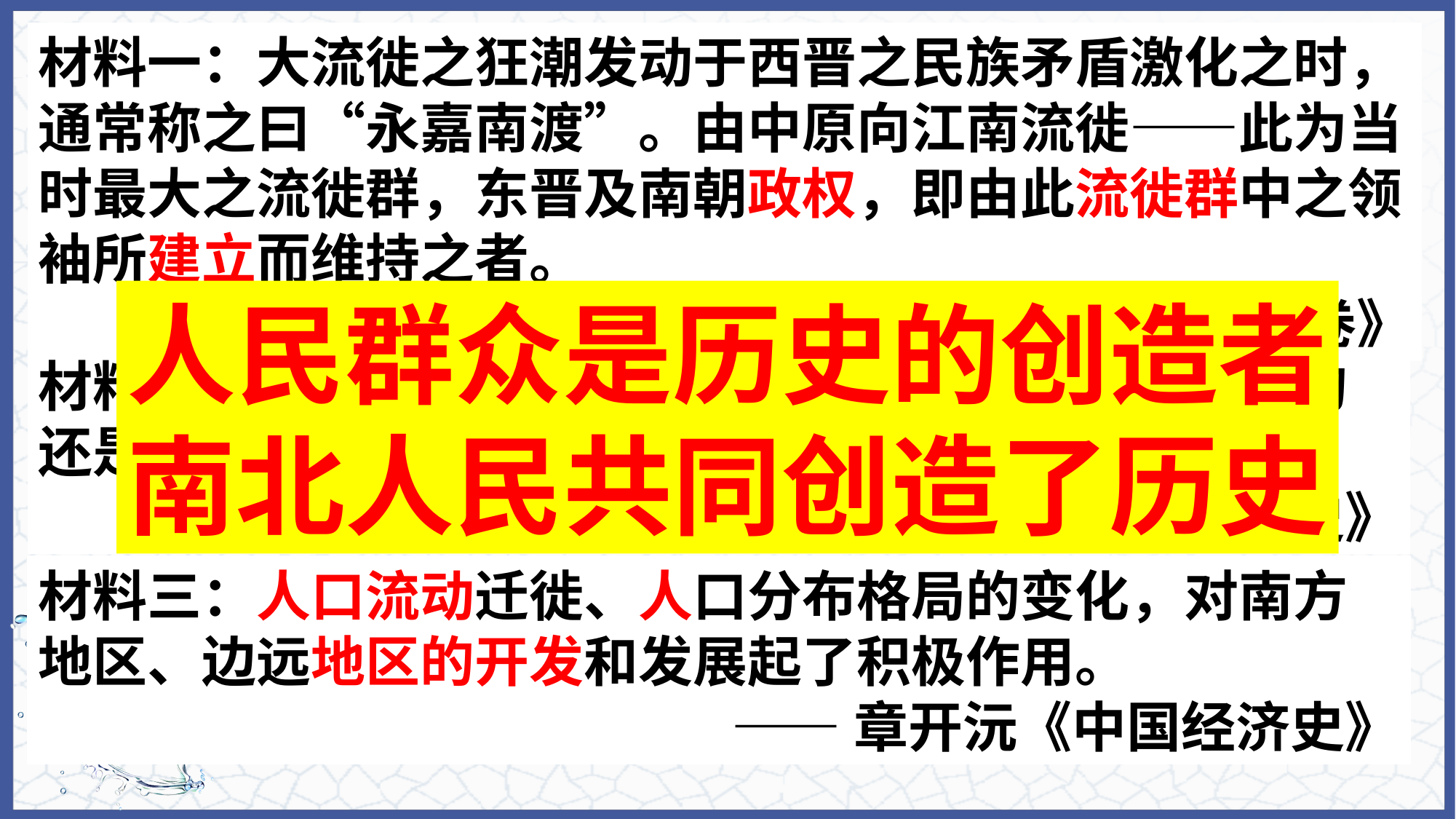

材料一：大流徙之狂潮发动于西晋之民族矛盾激化之时，通常称之曰“永嘉南渡”。由中原向江南流徙——此为当时最大之流徙群，东晋及南朝政权，即由此流徙群中之领袖所建立而维持之者。
       ——李剑农《中国古代经济史稿第二卷》
人民群众是历史的创造者
南北人民共同创造了历史
材料二：南方相对安定环境的获得，最重要、最关键的还是南北人民共同奋斗的结果。
——蒋福亚《魏晋南北朝社会经济史》
材料三：人口流动迁徙、人口分布格局的变化，对南方地区、边远地区的开发和发展起了积极作用。
——章开沅《中国经济史》